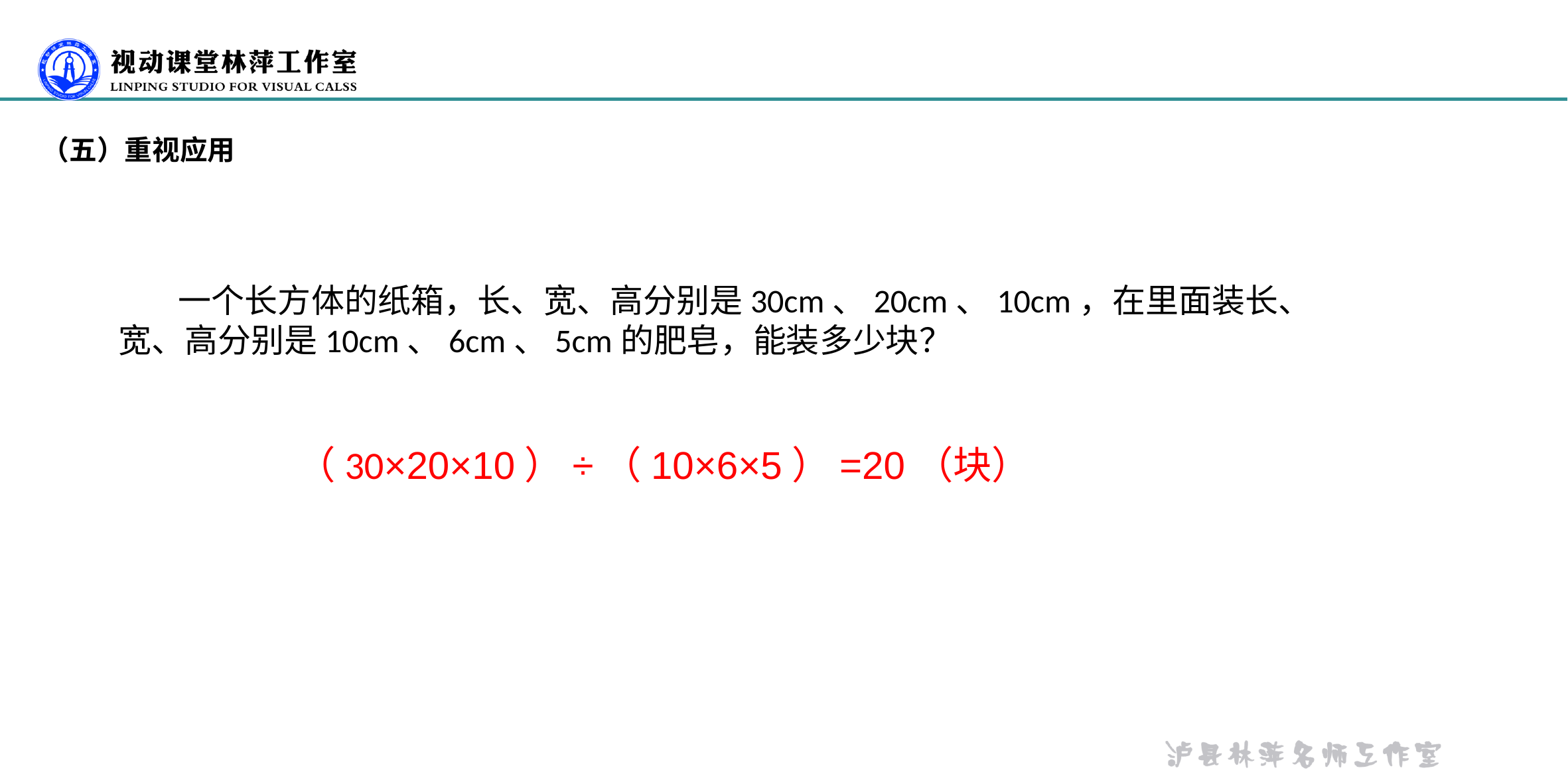

（五）重视应用
       一个长方体的纸箱，长、宽、高分别是30cm、20cm、10cm，在里面装长、宽、高分别是10cm、6cm、5cm的肥皂，能装多少块？
（30×20×10）÷（10×6×5）=20（块）